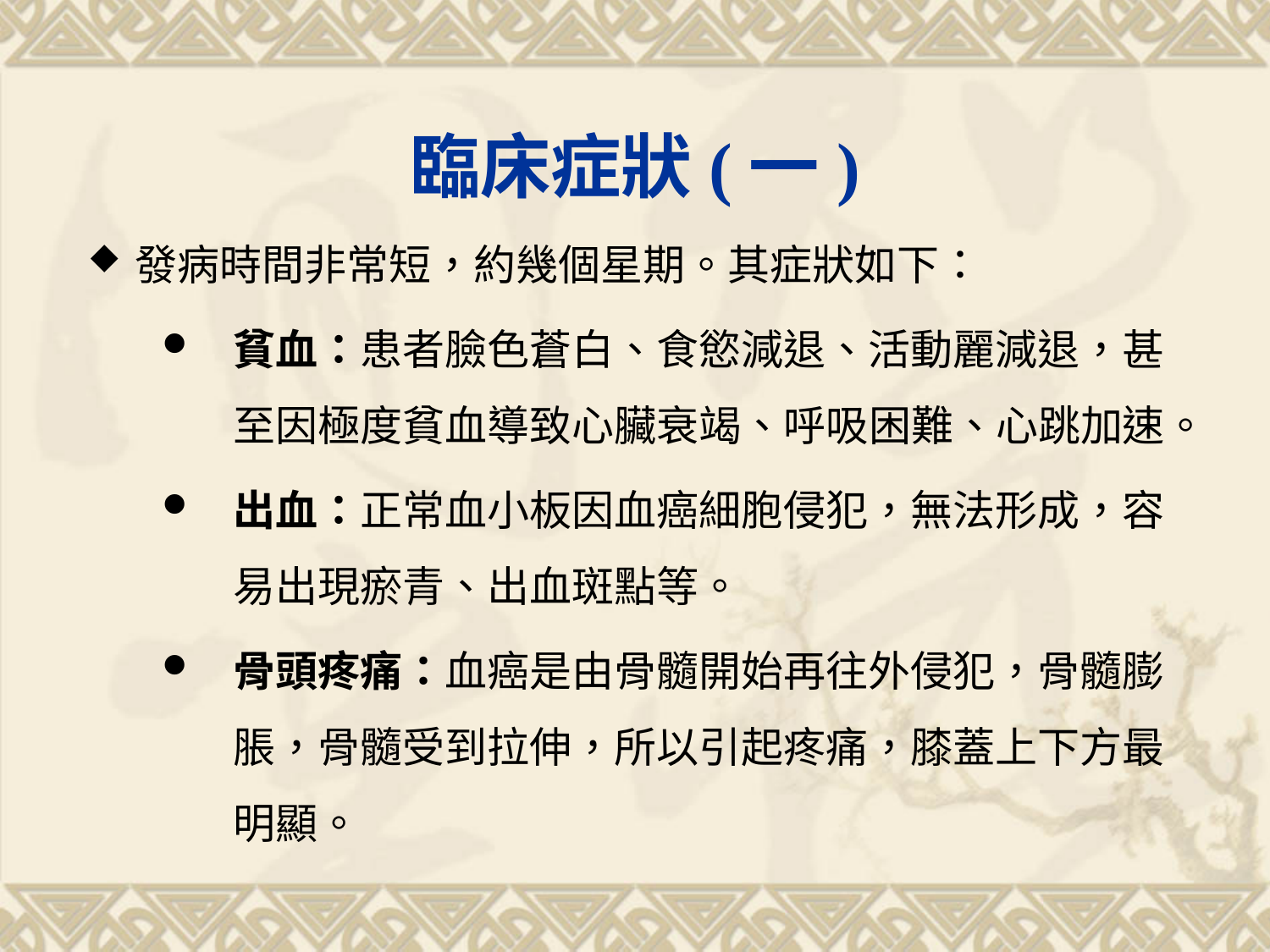

# 臨床症狀(一)
發病時間非常短，約幾個星期。其症狀如下：
貧血：患者臉色蒼白、食慾減退、活動麗減退，甚至因極度貧血導致心臟衰竭、呼吸困難、心跳加速。
出血：正常血小板因血癌細胞侵犯，無法形成，容易出現瘀青、出血斑點等。
骨頭疼痛：血癌是由骨髓開始再往外侵犯，骨髓膨脹，骨髓受到拉伸，所以引起疼痛，膝蓋上下方最明顯。